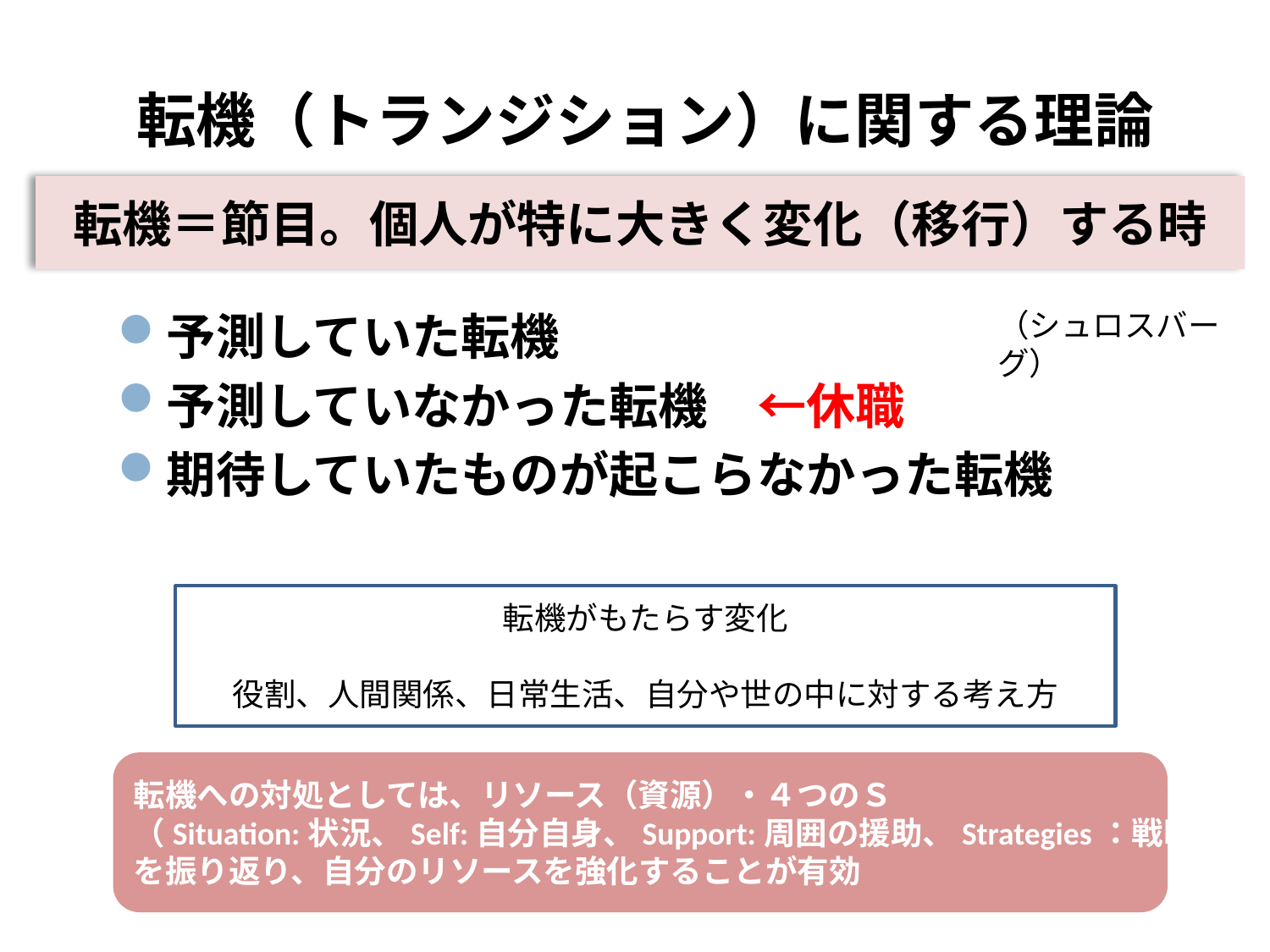

# 転機（トランジション）に関する理論
転機＝節目。個人が特に大きく変化（移行）する時
予測していた転機
予測していなかった転機　←休職
期待していたものが起こらなかった転機

（シュロスバーグ）
転機がもたらす変化

役割、人間関係、日常生活、自分や世の中に対する考え方
転機への対処としては、リソース（資源）・４つのＳ
（Situation:状況、Self:自分自身、Support:周囲の援助、Strategies：戦略）
を振り返り、自分のリソースを強化することが有効